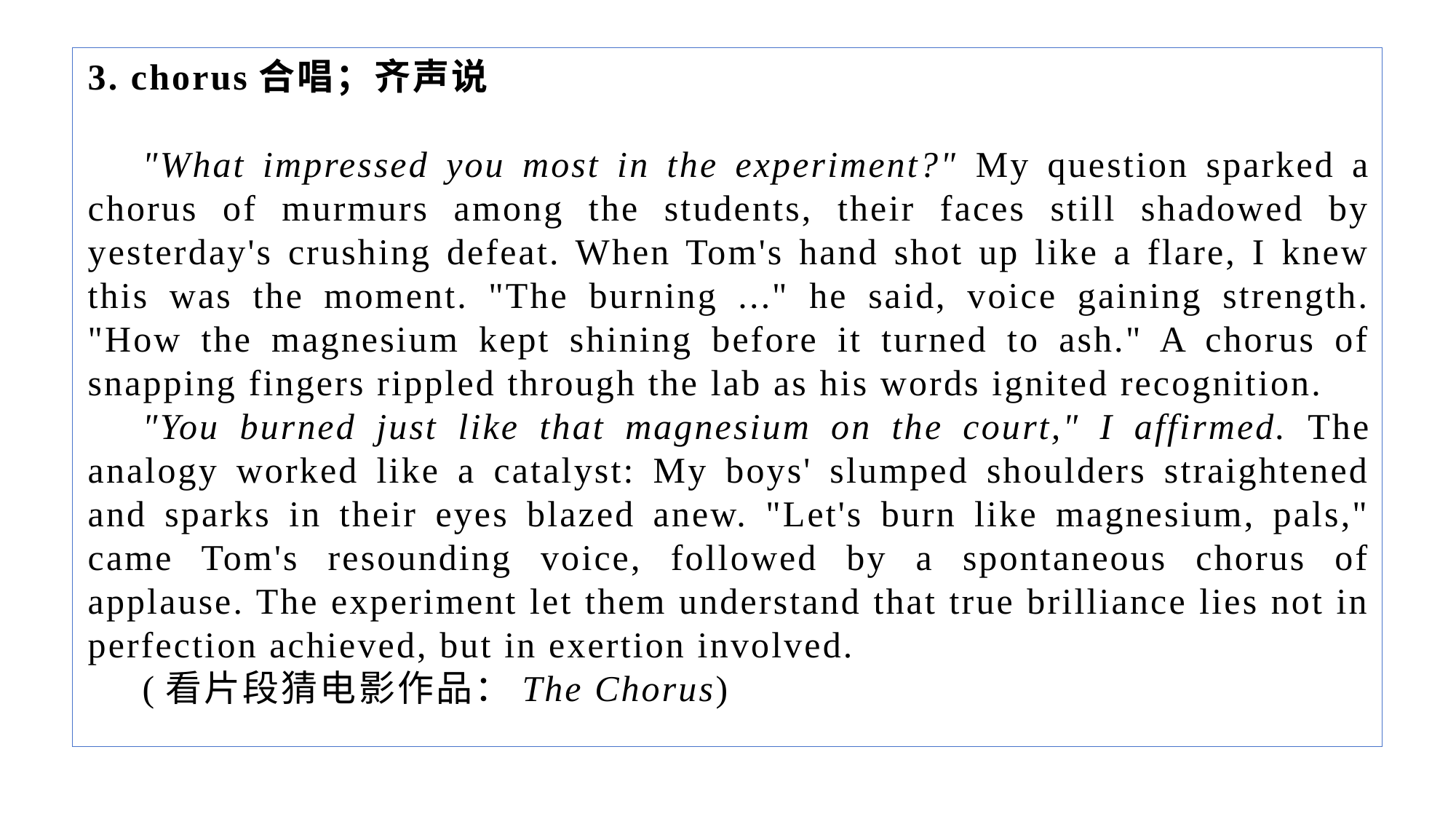

3. chorus合唱；齐声说

"What impressed you most in the experiment?" My question sparked a chorus of murmurs among the students, their faces still shadowed by yesterday's crushing defeat. When Tom's hand shot up like a flare, I knew this was the moment. "The burning ..." he said, voice gaining strength. "How the magnesium kept shining before it turned to ash." A chorus of snapping fingers rippled through the lab as his words ignited recognition.
"You burned just like that magnesium on the court," I affirmed. The analogy worked like a catalyst: My boys' slumped shoulders straightened and sparks in their eyes blazed anew. "Let's burn like magnesium, pals," came Tom's resounding voice, followed by a spontaneous chorus of applause. The experiment let them understand that true brilliance lies not in perfection achieved, but in exertion involved.
(看片段猜电影作品：The Chorus)